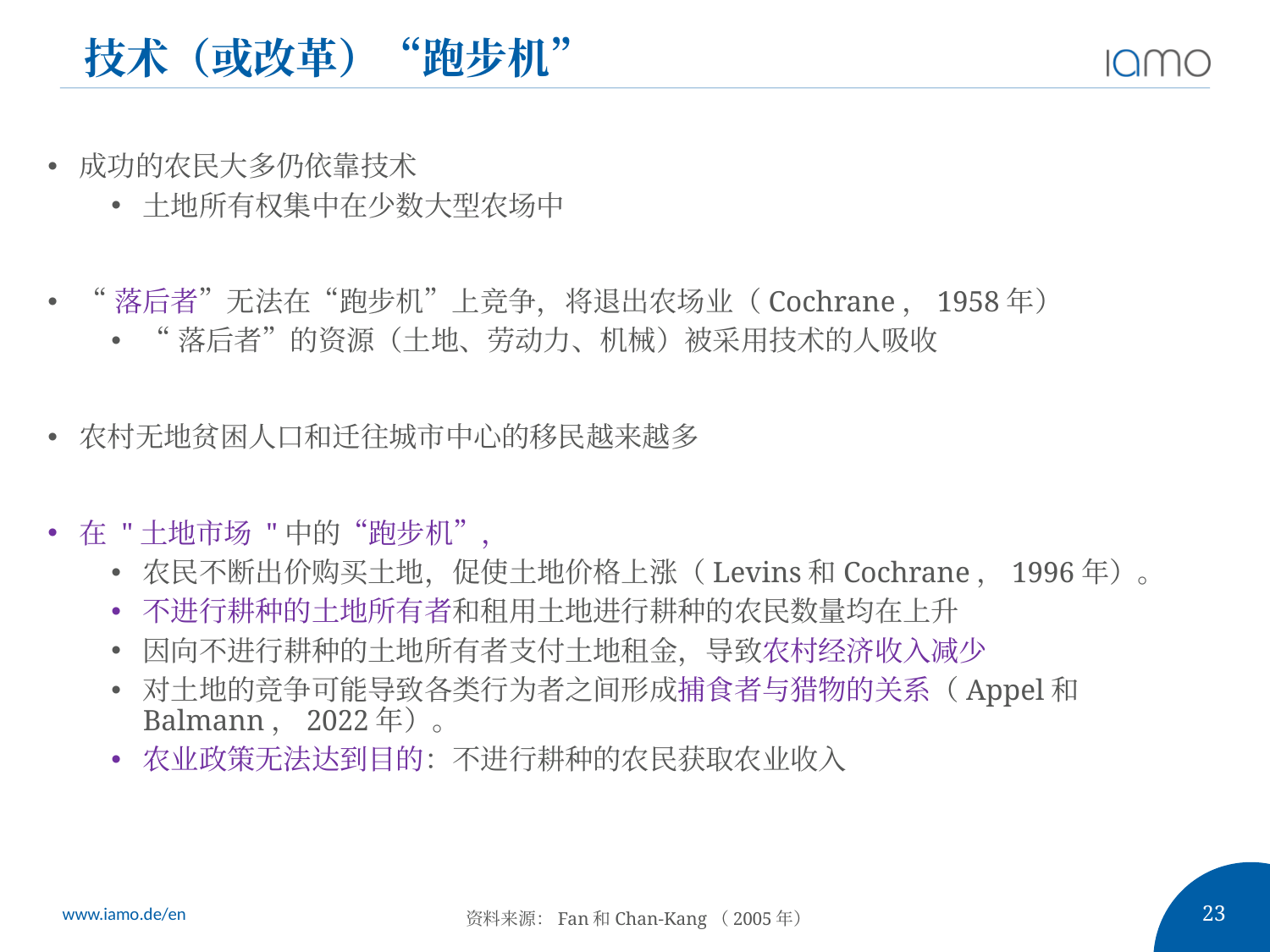

# 技术（或改革）“跑步机”
成功的农民大多仍依靠技术
土地所有权集中在少数大型农场中

“落后者”无法在“跑步机”上竞争，将退出农场业（Cochrane，1958年）
“落后者”的资源（土地、劳动力、机械）被采用技术的人吸收

农村无地贫困人口和迁往城市中心的移民越来越多

在 "土地市场 "中的“跑步机”，
农民不断出价购买土地，促使土地价格上涨（Levins和Cochrane，1996年）。
不进行耕种的土地所有者和租用土地进行耕种的农民数量均在上升
因向不进行耕种的土地所有者支付土地租金，导致农村经济收入减少
对土地的竞争可能导致各类行为者之间形成捕食者与猎物的关系（Appel和Balmann，2022年）。
农业政策无法达到目的：不进行耕种的农民获取农业收入
23
资料来源：Fan和Chan-Kang（2005年）